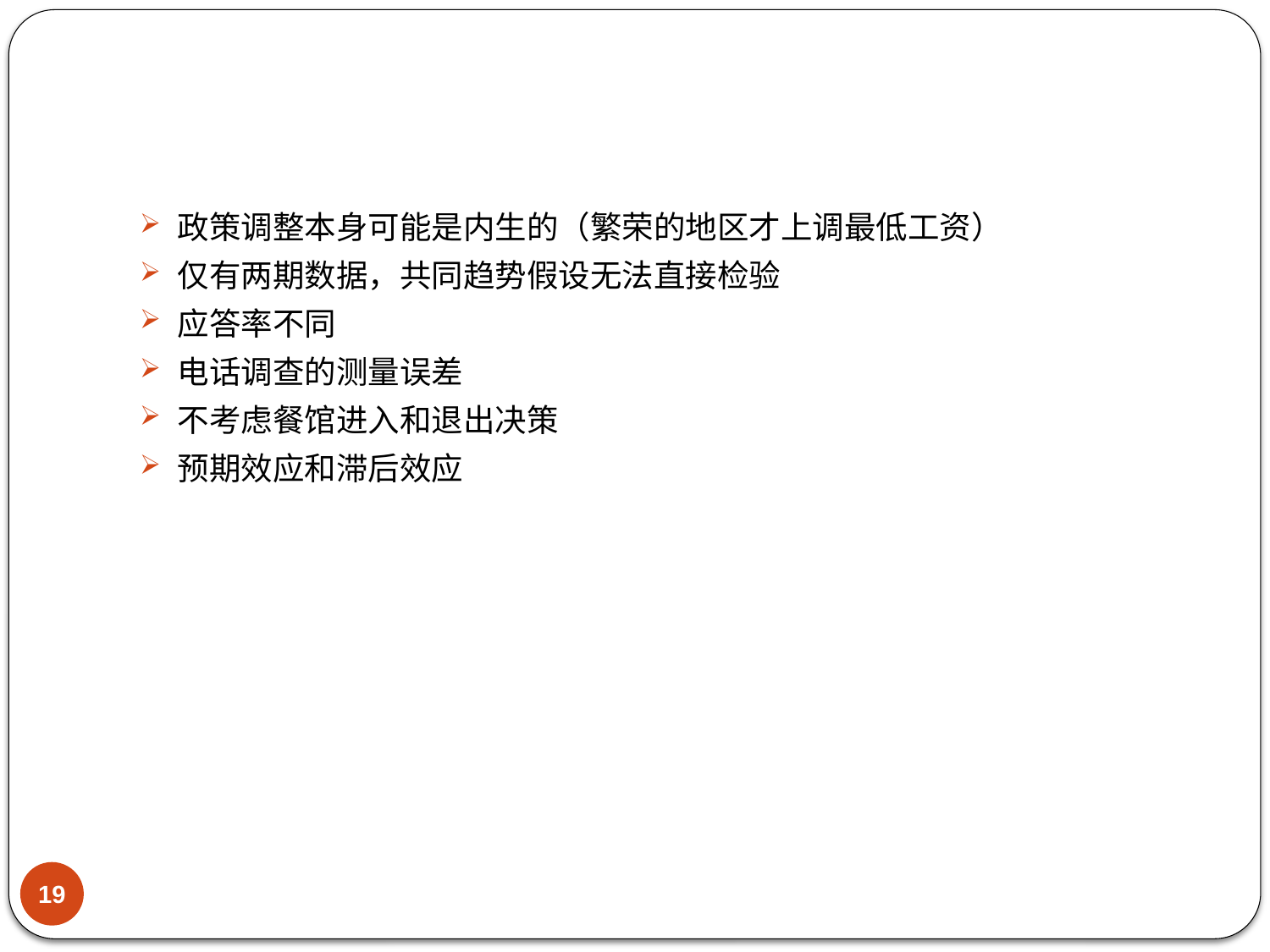

#
政策调整本身可能是内生的（繁荣的地区才上调最低工资）
仅有两期数据，共同趋势假设无法直接检验
应答率不同
电话调查的测量误差
不考虑餐馆进入和退出决策
预期效应和滞后效应

19